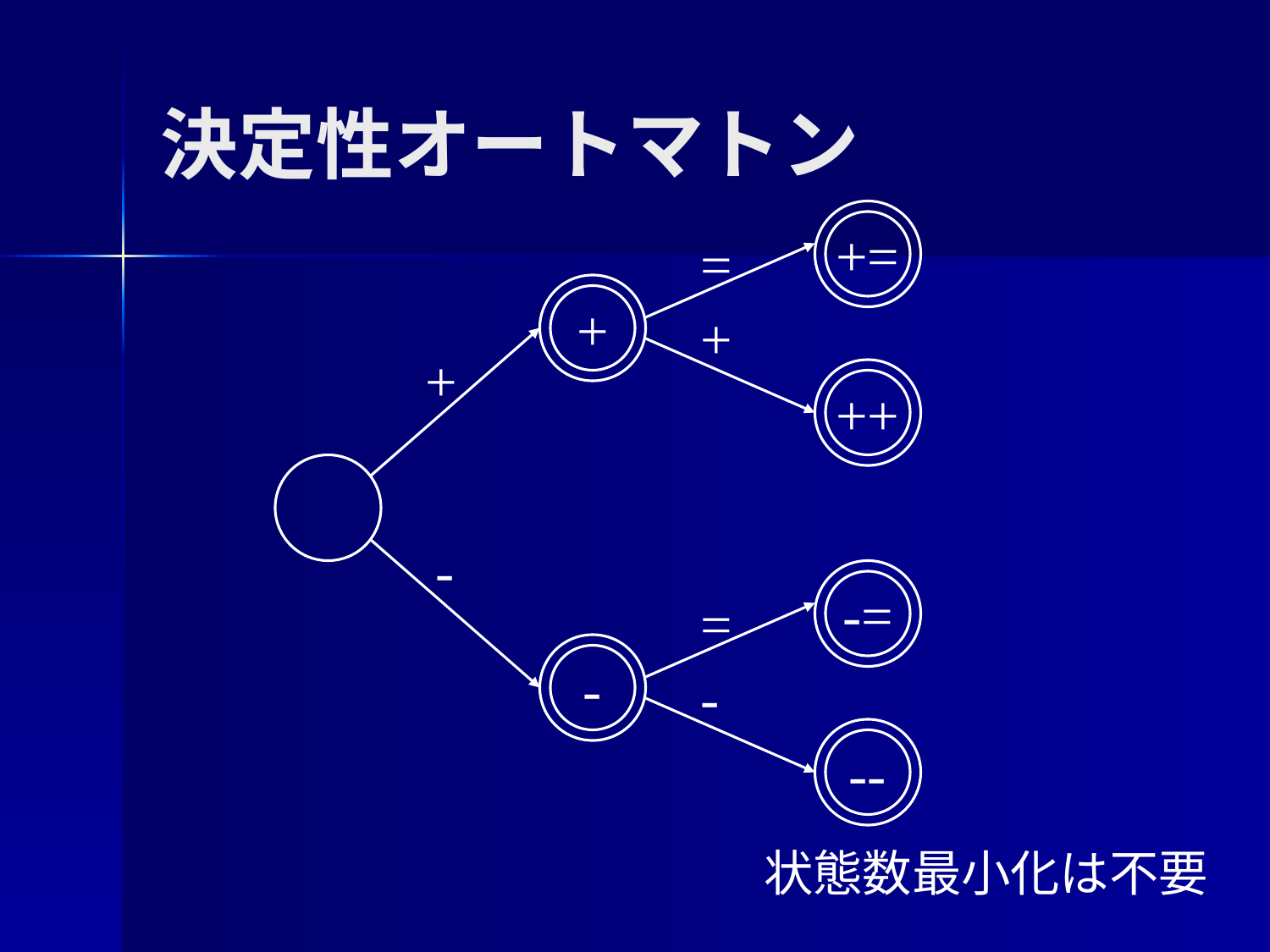

# 決定性オートマトン
+=

=

+

+
+

++

-

-

-=

=

-

--

状態数最小化は不要